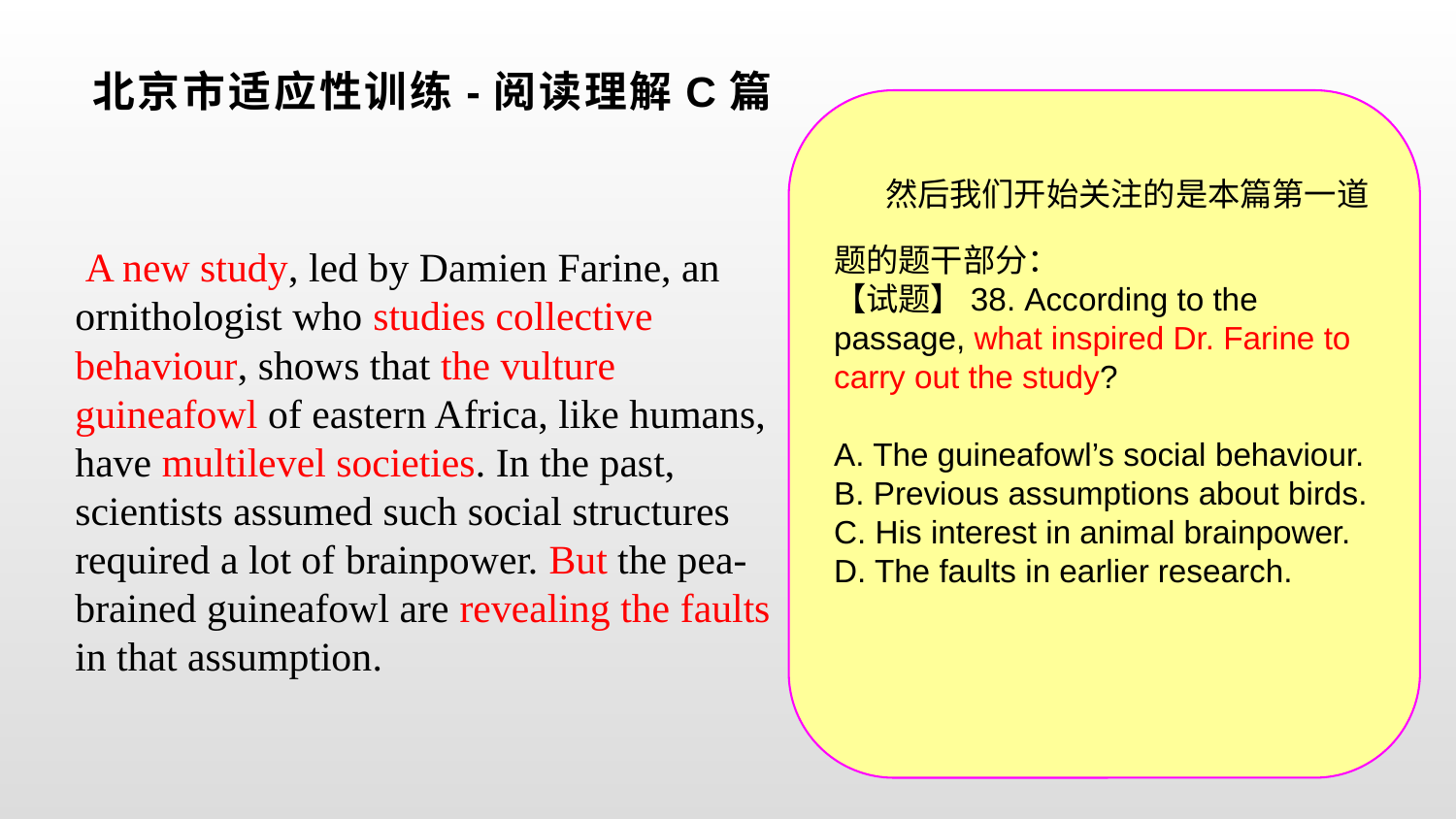

# 北京市适应性训练-阅读理解C篇
      然后我们开始关注的是本篇第一道题的题干部分：
【试题】38. According to the passage, what inspired Dr. Farine to carry out the study?

A. The guineafowl’s social behaviour.
B. Previous assumptions about birds.
C. His interest in animal brainpower.
D. The faults in earlier research.

 A new study, led by Damien Farine, an ornithologist who studies collective behaviour, shows that the vulture guineafowl of eastern Africa, like humans, have multilevel societies. In the past, scientists assumed such social structures required a lot of brainpower. But the pea-brained guineafowl are revealing the faults in that assumption.